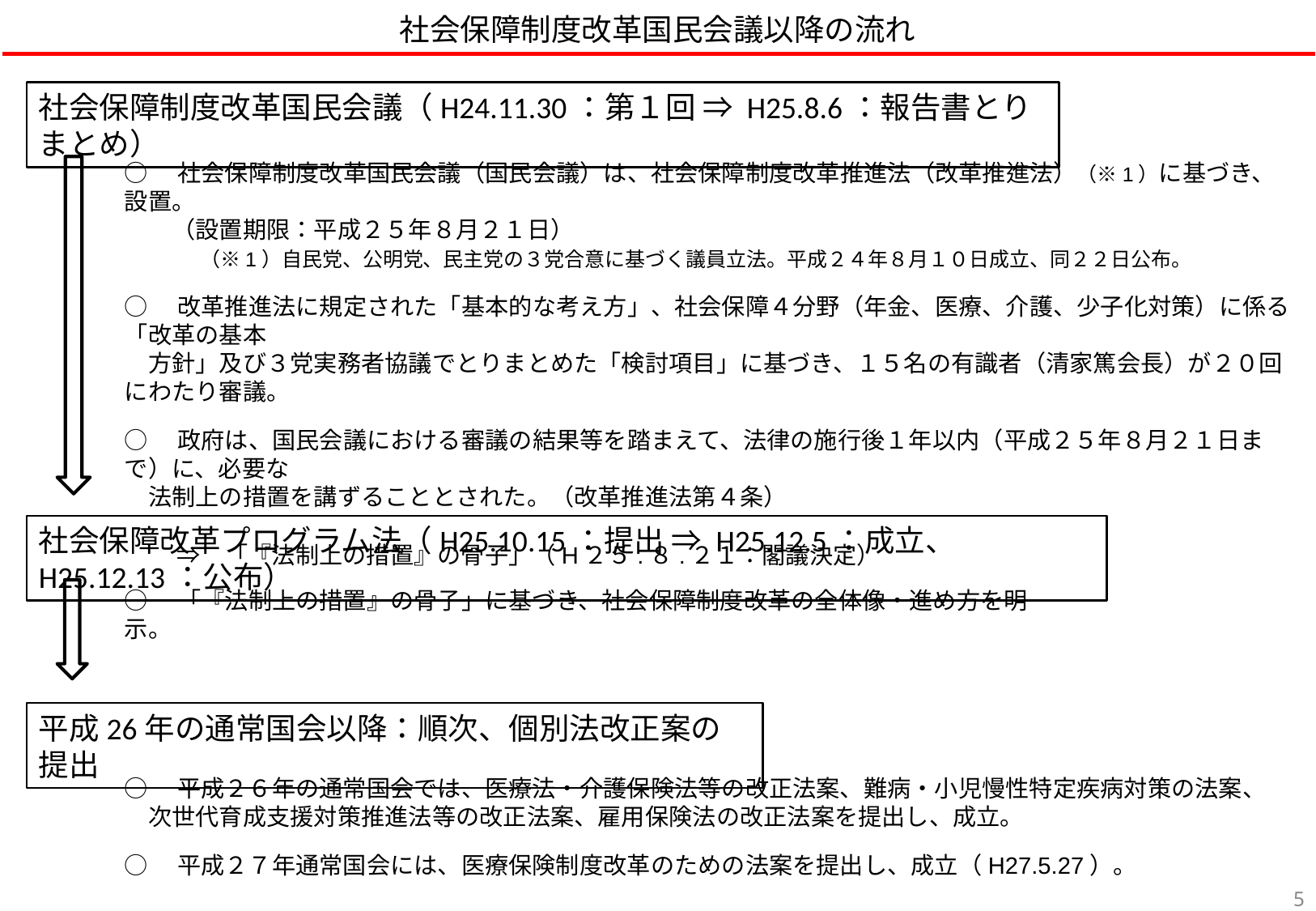

社会保障制度改革国民会議以降の流れ
社会保障制度改革国民会議（H24.11.30：第１回 ⇒ H25.8.6：報告書とりまとめ）
○　社会保障制度改革国民会議（国民会議）は、社会保障制度改革推進法（改革推進法）（※1）に基づき、設置。
　　（設置期限：平成２５年８月２１日）
　　　 （※1）自民党、公明党、民主党の３党合意に基づく議員立法。平成２４年８月１０日成立、同２２日公布。
○　改革推進法に規定された「基本的な考え方」、社会保障４分野（年金、医療、介護、少子化対策）に係る「改革の基本
　方針」及び３党実務者協議でとりまとめた「検討項目」に基づき、１５名の有識者（清家篤会長）が２０回にわたり審議。
○　政府は、国民会議における審議の結果等を踏まえて、法律の施行後１年以内（平成２５年８月２１日まで）に、必要な
　法制上の措置を講ずることとされた。（改革推進法第４条）
　　 ⇒　「『法制上の措置』の骨子」（H２５.８.２１：閣議決定）

社会保障改革プログラム法（H25.10.15：提出 ⇒ H25.12.5：成立、 H25.12.13：公布）

○　「『法制上の措置』の骨子」に基づき、社会保障制度改革の全体像・進め方を明示。
平成26年の通常国会以降：順次、個別法改正案の提出
○　平成２６年の通常国会では、医療法・介護保険法等の改正法案、難病・小児慢性特定疾病対策の法案、
　次世代育成支援対策推進法等の改正法案、雇用保険法の改正法案を提出し、成立。
○　平成２７年通常国会には、医療保険制度改革のための法案を提出し、成立（H27.5.27）。
5